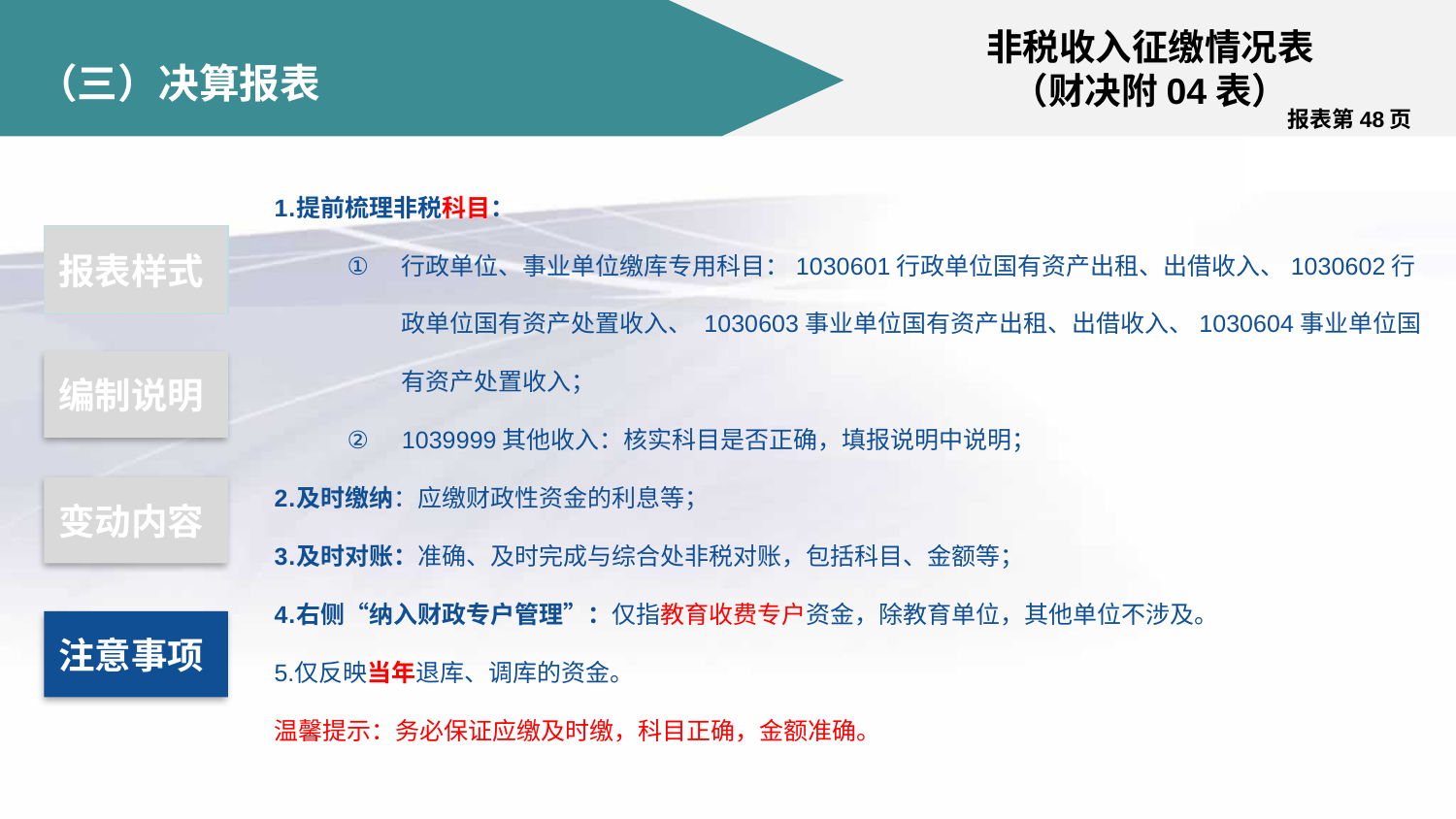

非税收入征缴情况表
（财决附04表）
# （三）决算报表
报表第48页
提前梳理非税科目：
行政单位、事业单位缴库专用科目：1030601行政单位国有资产出租、出借收入、1030602行政单位国有资产处置收入、 1030603事业单位国有资产出租、出借收入、1030604事业单位国有资产处置收入；
1039999其他收入：核实科目是否正确，填报说明中说明；
及时缴纳：应缴财政性资金的利息等；
及时对账：准确、及时完成与综合处非税对账，包括科目、金额等；
右侧“纳入财政专户管理”：仅指教育收费专户资金，除教育单位，其他单位不涉及。
仅反映当年退库、调库的资金。
温馨提示：务必保证应缴及时缴，科目正确，金额准确。
报表样式
编制说明
变动内容
注意事项
75